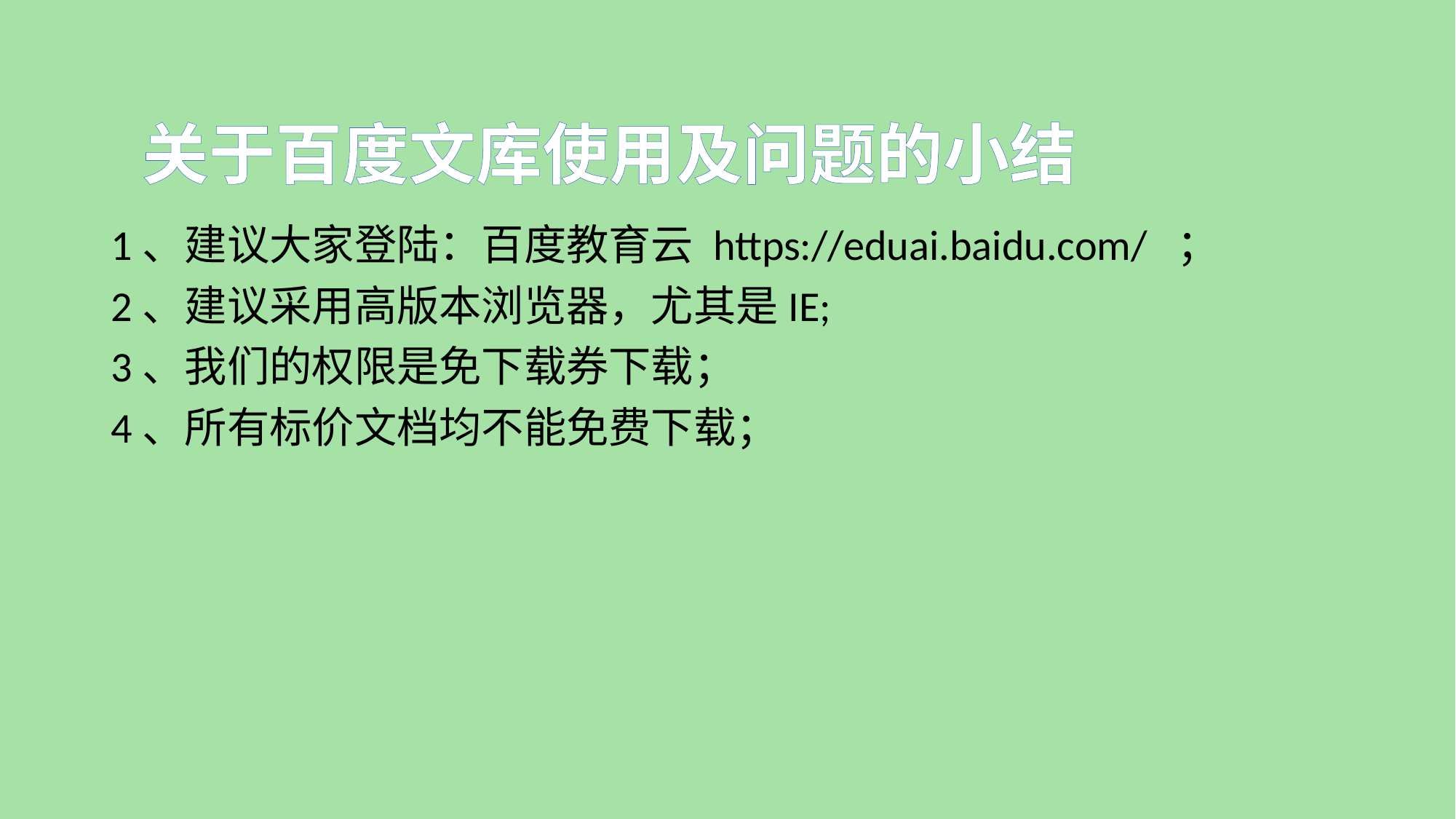

# 关于百度文库使用及问题的小结
1、建议大家登陆：百度教育云 https://eduai.baidu.com/  ；
2、建议采用高版本浏览器，尤其是IE;
3、我们的权限是免下载券下载；
4、所有标价文档均不能免费下载；